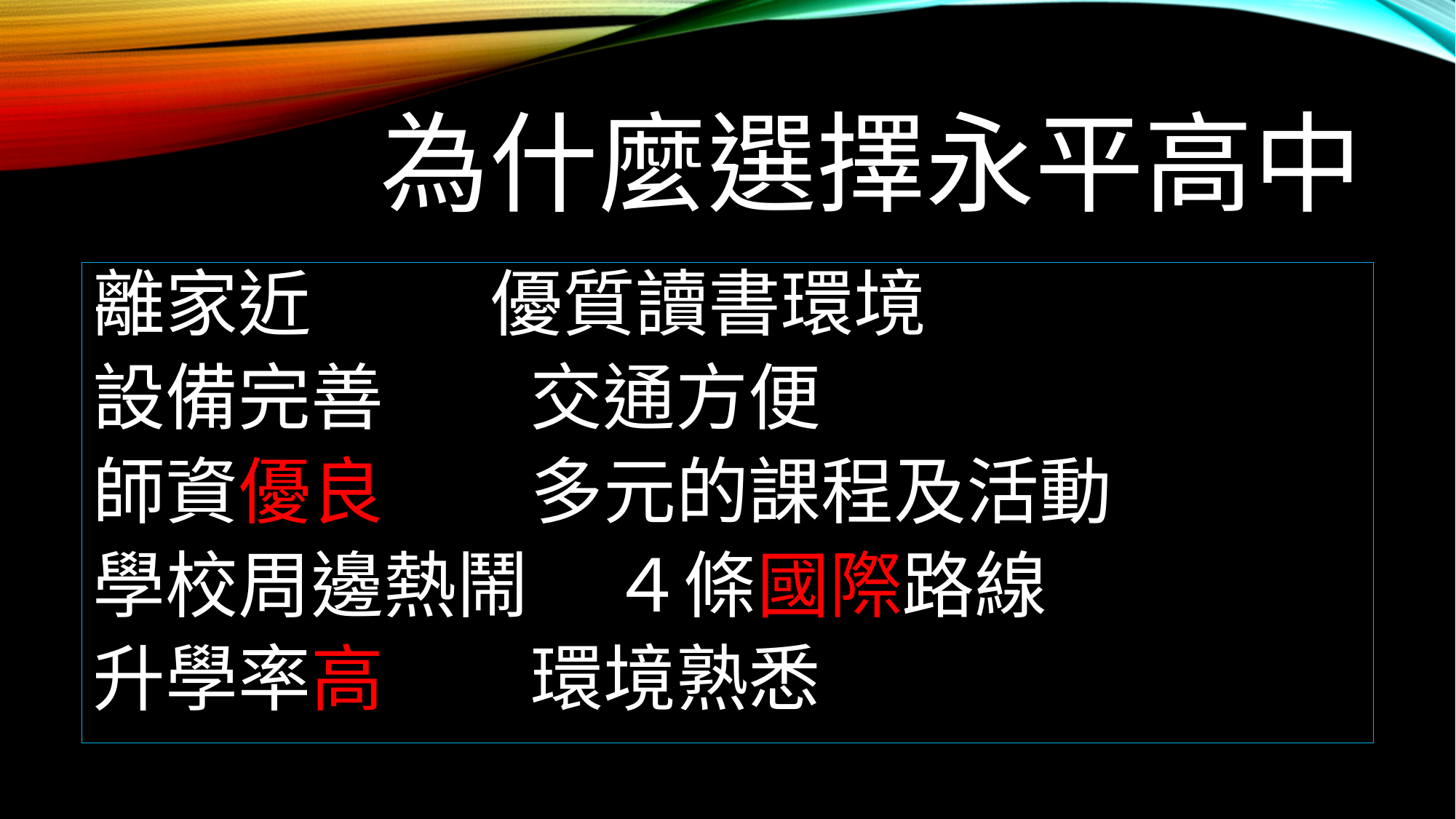

# 為什麼選擇永平高中
離家近           優質讀書環境
設備完善         交通方便
師資優良         多元的課程及活動
學校周邊熱鬧     ４條國際路線
升學率高         環境熟悉